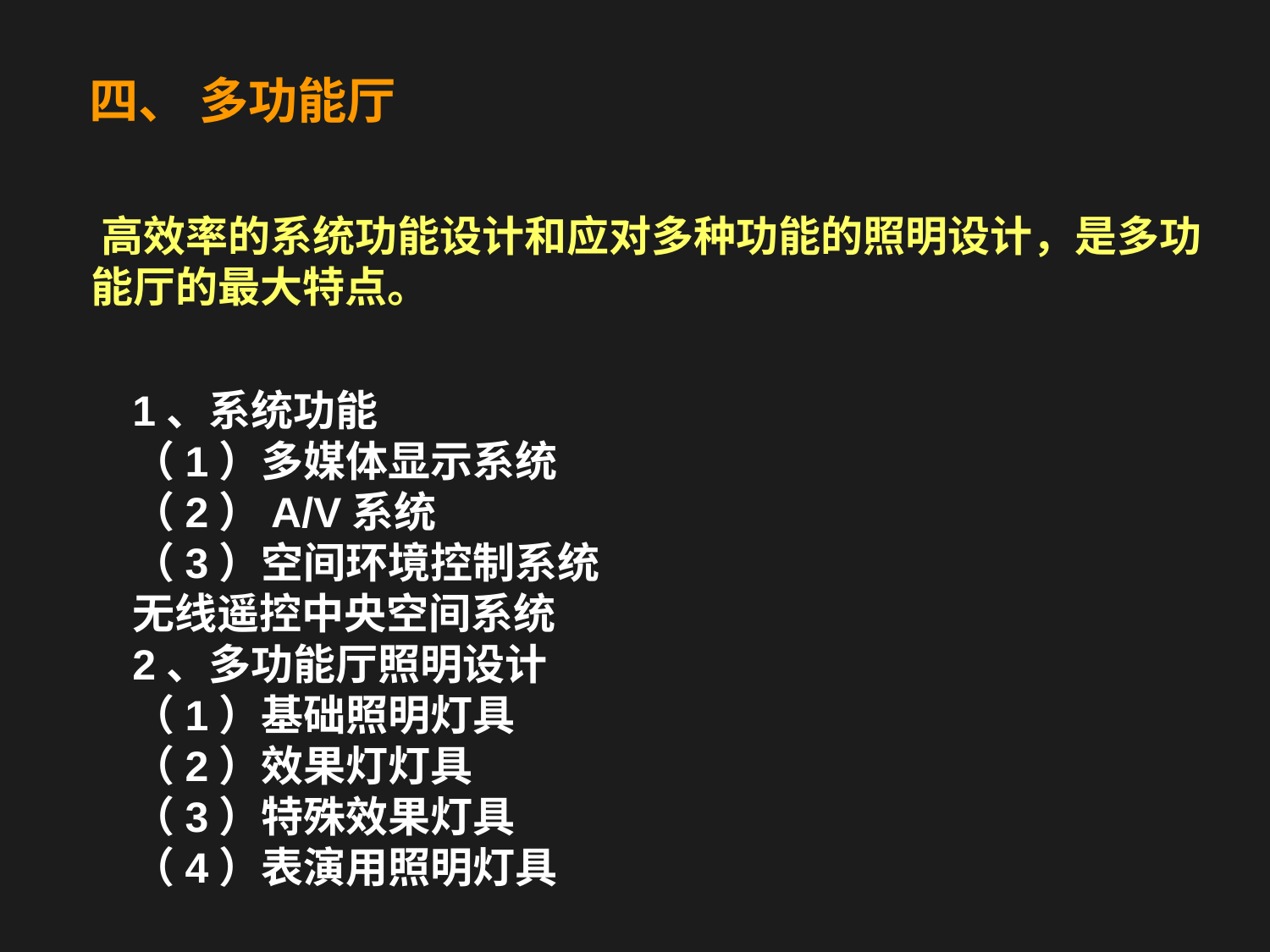

# 四、 多功能厅
     高效率的系统功能设计和应对多种功能的照明设计，是多功能厅的最大特点。
1、系统功能
（1）多媒体显示系统
（2）A/V系统
（3）空间环境控制系统
无线遥控中央空间系统
2、多功能厅照明设计
（1）基础照明灯具
（2）效果灯灯具
（3）特殊效果灯具
（4）表演用照明灯具
216